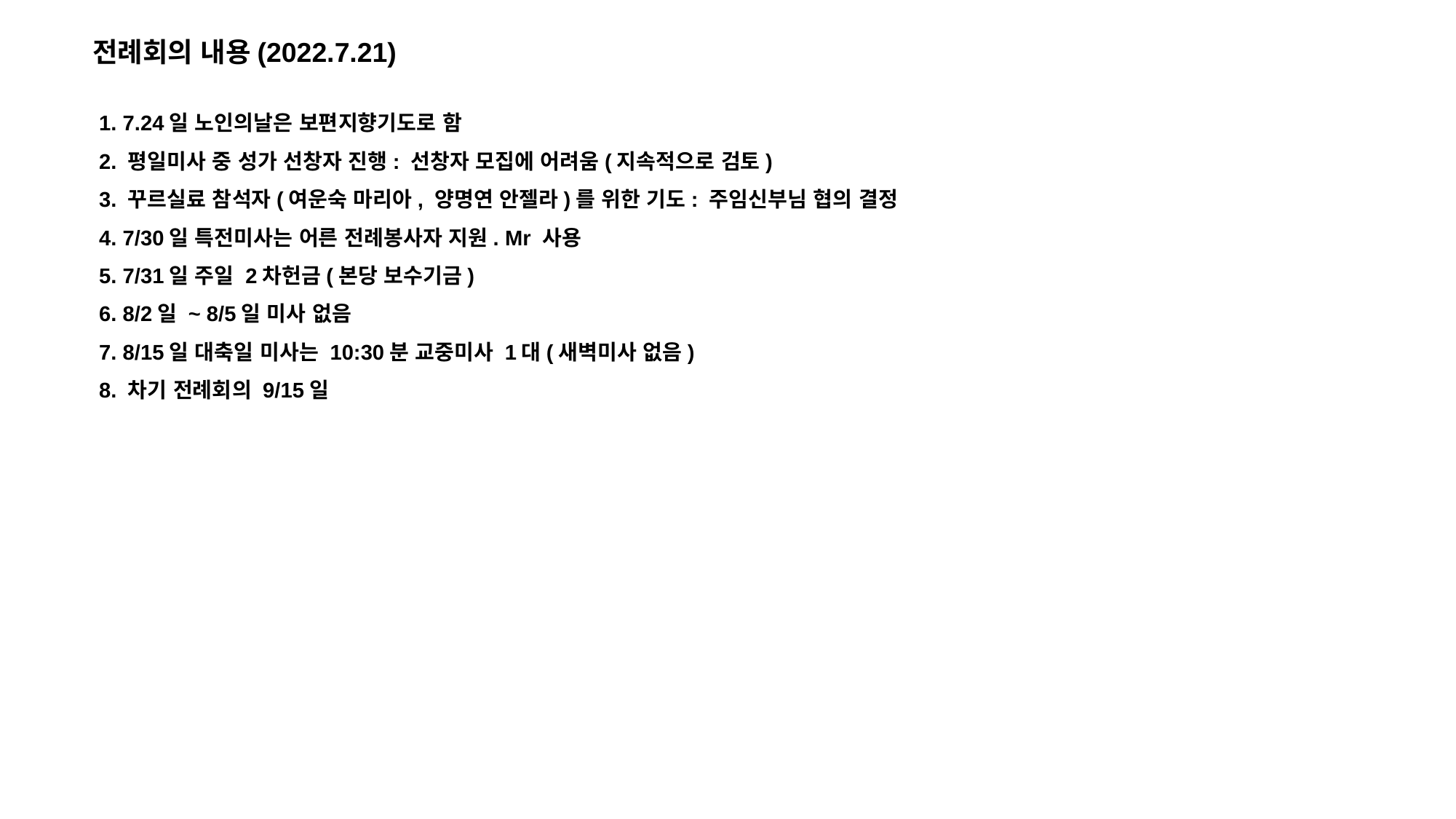

# 전례회의 내용(2022.7.21)
1. 7.24일 노인의날은 보편지향기도로 함
2. 평일미사 중 성가 선창자 진행: 선창자 모집에 어려움(지속적으로 검토)
3. 꾸르실료 참석자(여운숙 마리아, 양명연 안젤라)를 위한 기도: 주임신부님 협의 결정
4. 7/30일 특전미사는 어른 전례봉사자 지원. Mr 사용
5. 7/31일 주일 2차헌금(본당 보수기금)
6. 8/2일 ~ 8/5일 미사 없음
7. 8/15일 대축일 미사는 10:30분 교중미사 1대(새벽미사 없음)
8. 차기 전례회의 9/15일